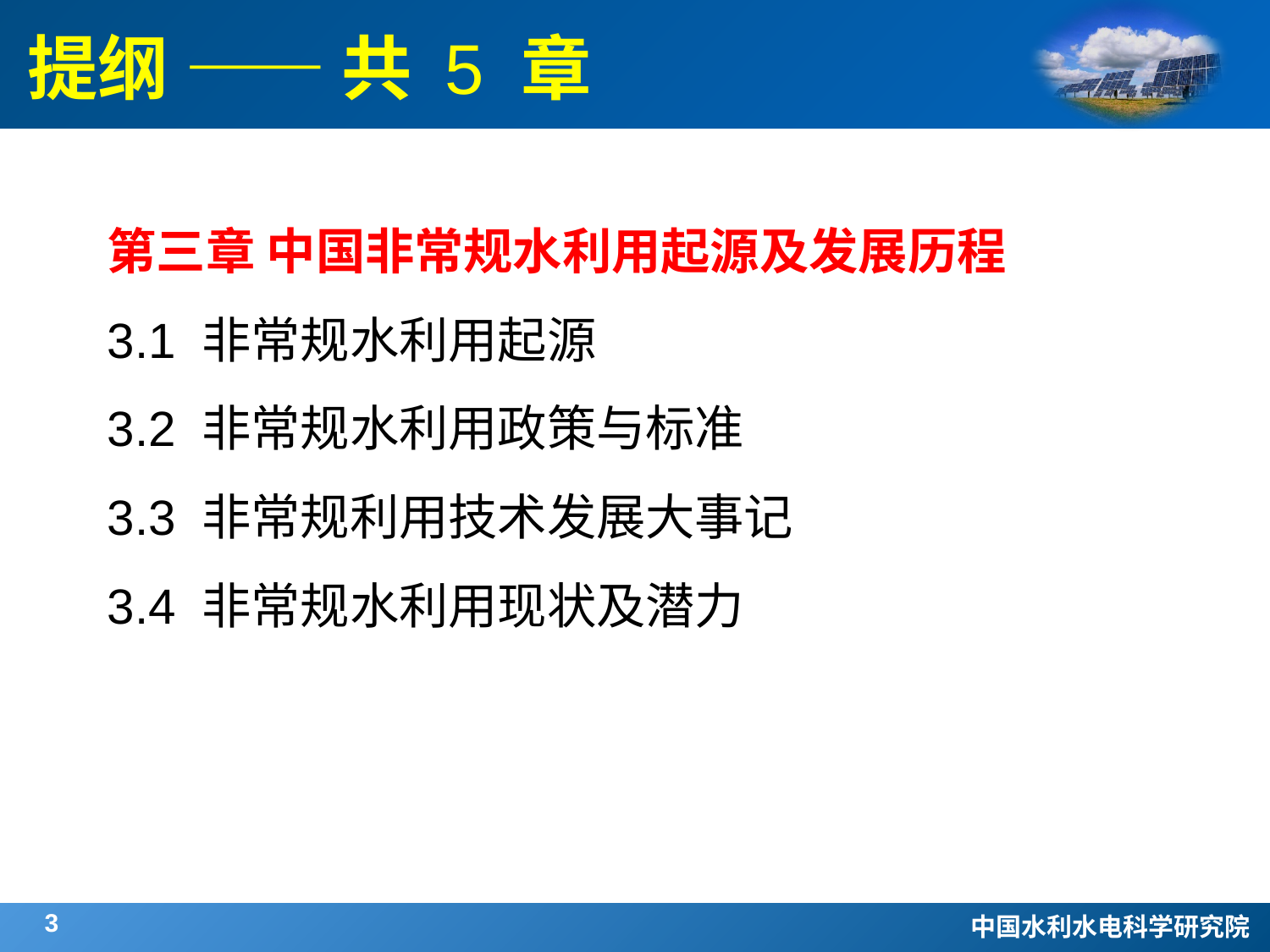

提纲 —— 共 5 章
第三章 中国非常规水利用起源及发展历程
3.1 非常规水利用起源
3.2 非常规水利用政策与标准
3.3 非常规利用技术发展大事记
3.4 非常规水利用现状及潜力